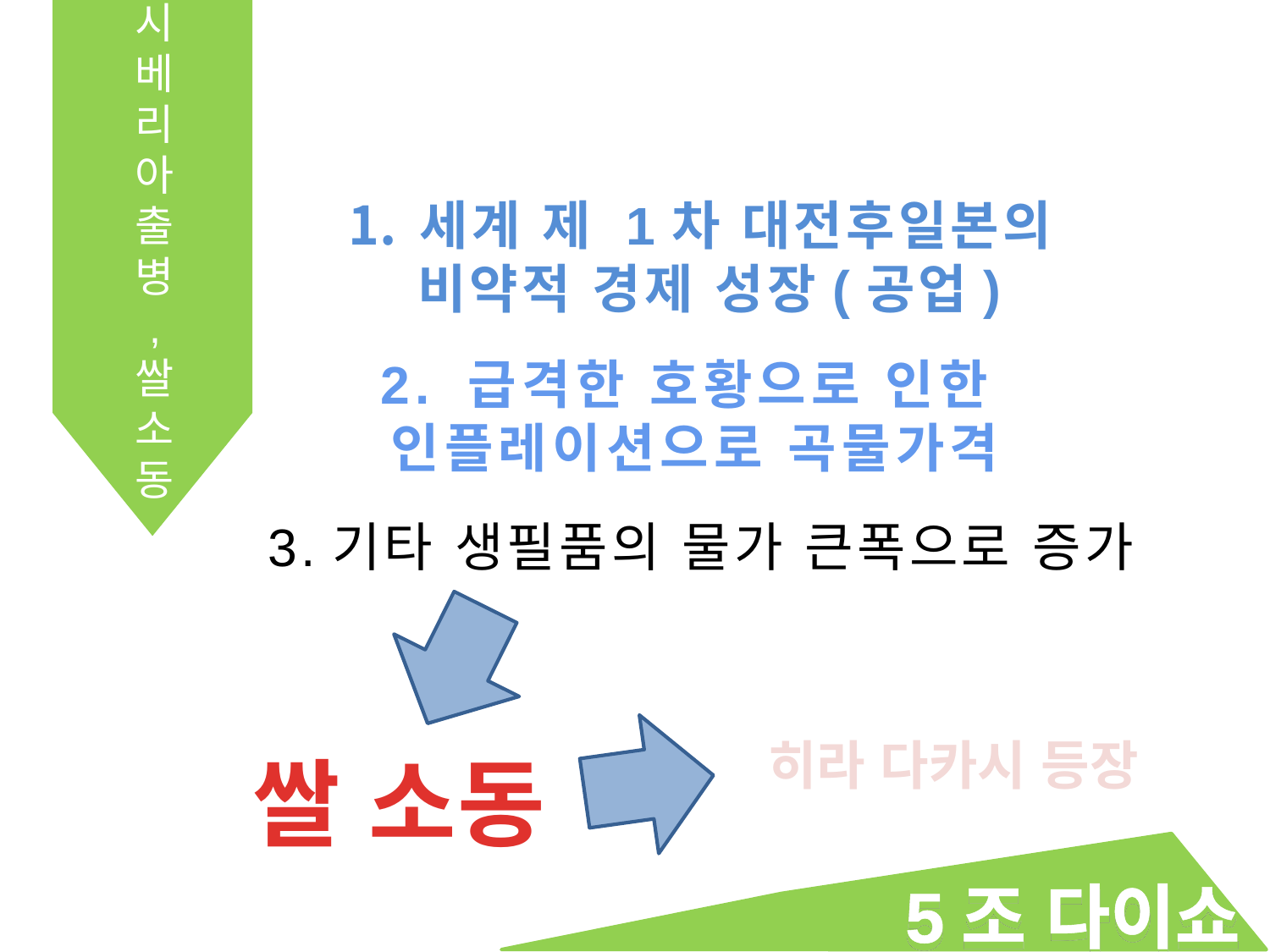

시베리아 출병
, 쌀 소동
세계 제 1차 대전후일본의
비약적 경제 성장(공업)

2. 급격한 호황으로 인한
인플레이션으로 곡물가격
3.기타 생필품의 물가 큰폭으로 증가

히라 다카시 등장
쌀 소동